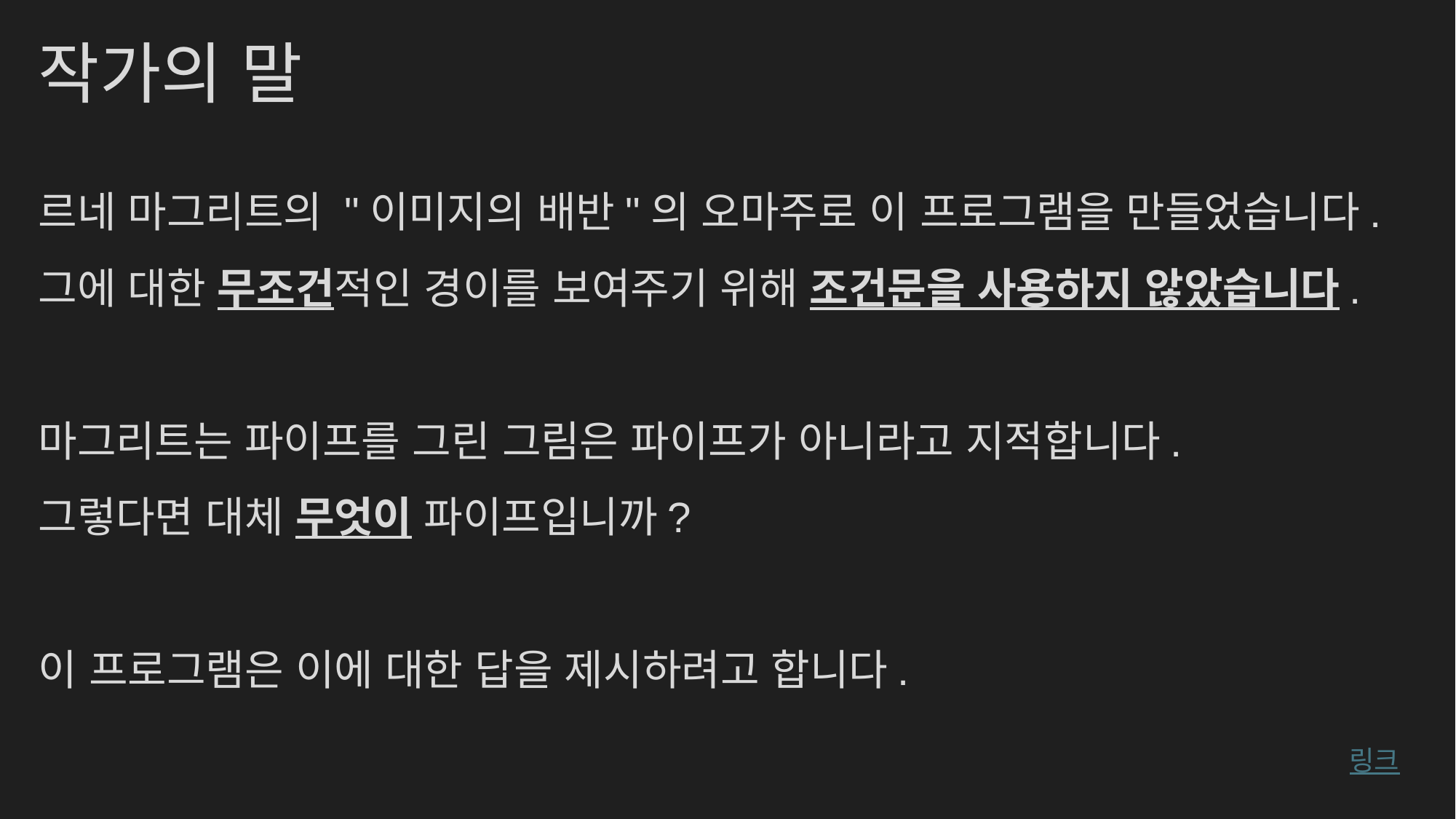

# 작가의 말
르네 마그리트의 "이미지의 배반"의 오마주로 이 프로그램을 만들었습니다.
그에 대한 무조건적인 경이를 보여주기 위해 조건문을 사용하지 않았습니다.

마그리트는 파이프를 그린 그림은 파이프가 아니라고 지적합니다.
그렇다면 대체 무엇이 파이프입니까?

이 프로그램은 이에 대한 답을 제시하려고 합니다.
링크